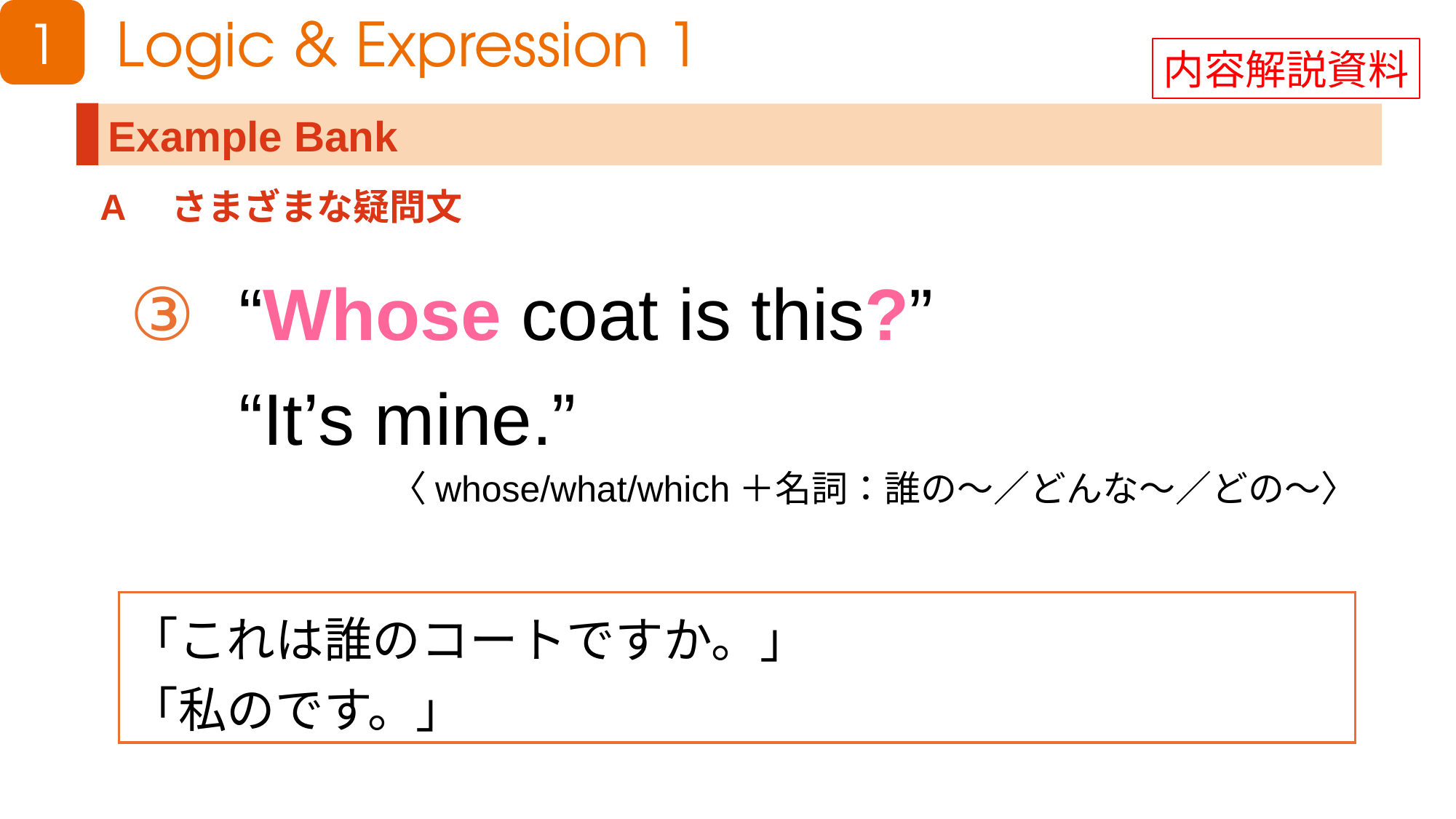

内容解説資料
A　さまざまな疑問文
“Whose coat is this?”
“It’s mine.”
〈whose/what/which＋名詞：誰の～／どんな～／どの～〉
「これは誰のコートですか。」
「私のです。」